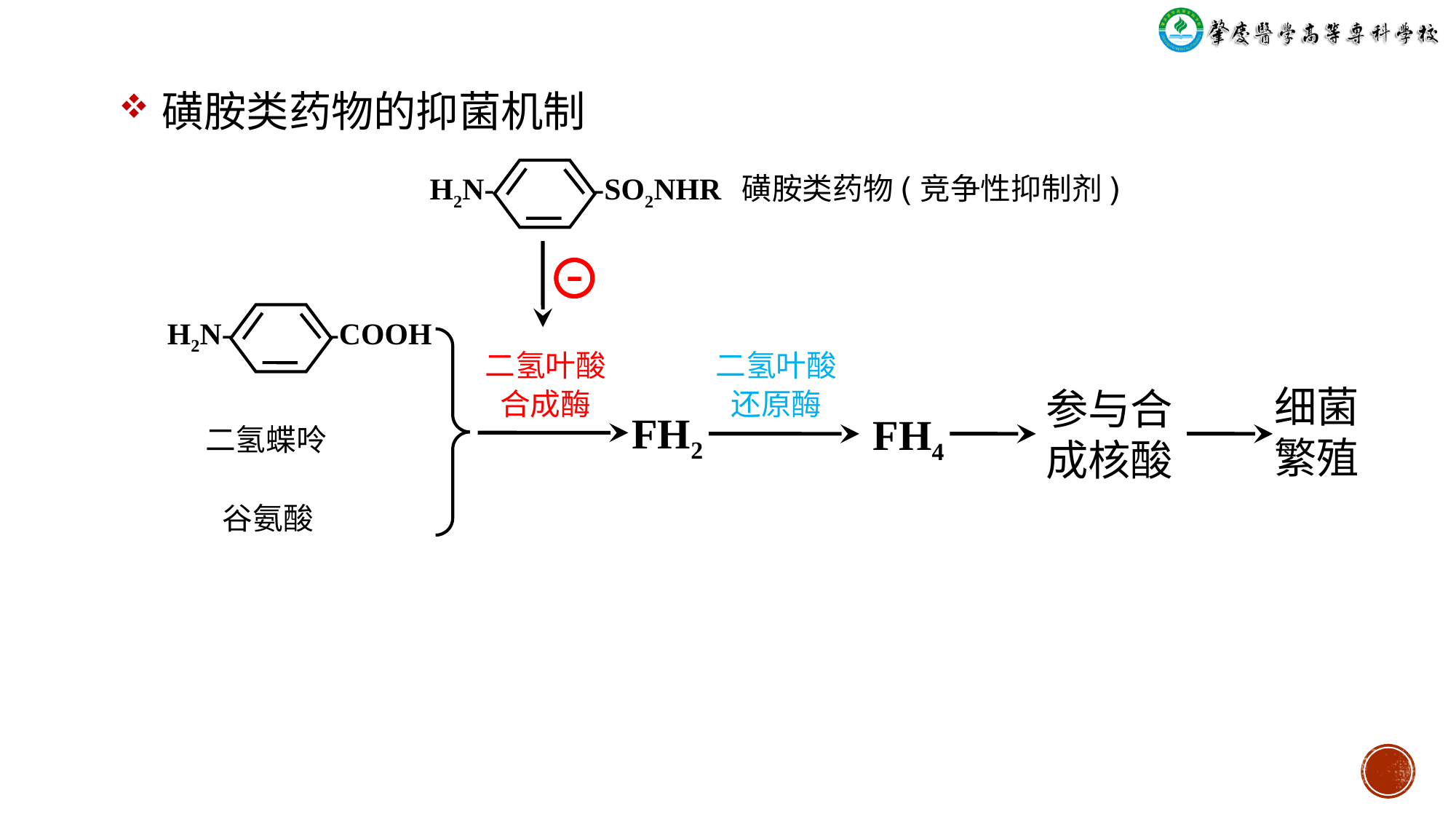

磺胺类药物的抑菌机制

H2N-
-SO2NHR
磺胺类药物(竞争性抑制剂)

-

H2N-
-COOH

二氢叶酸
还原酶
二氢叶酸
合成酶
细菌
繁殖
参与合
成核酸

FH2
FH4
二氢蝶呤

谷氨酸